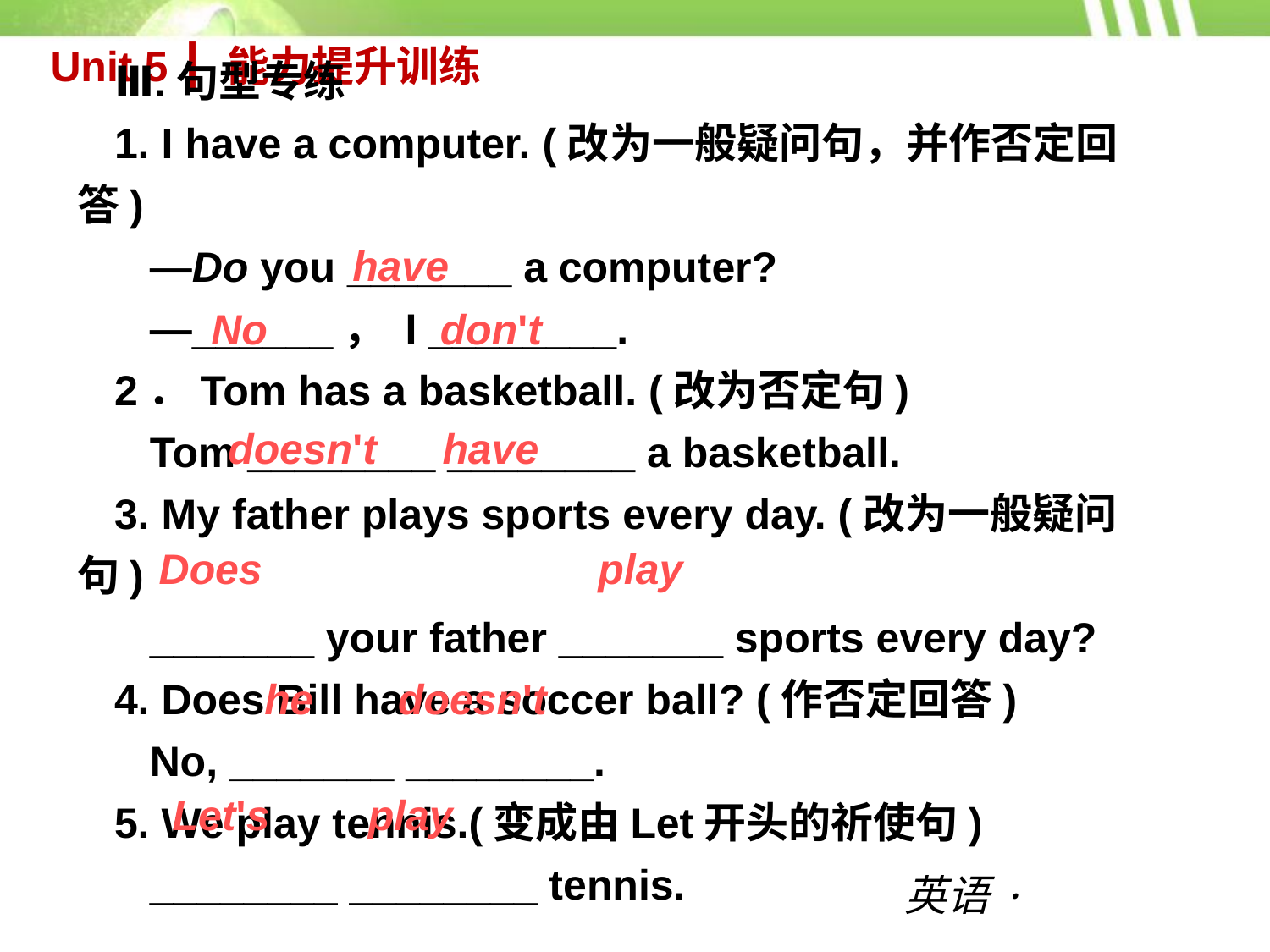

Unit 5 ┃ 能力提升训练
Ⅲ.句型专练
1. I have a computer. (改为一般疑问句，并作否定回答)
   —Do you _______ a computer?
   —______， I ________.
2．Tom has a basketball. (改为否定句)
   Tom ________ ________ a basketball.
3. My father plays sports every day. (改为一般疑问句)
   _______ your father _______ sports every day?
4. Does Bill have a soccer ball? (作否定回答)
   No, _______ ________.
5. We play tennis.(变成由Let开头的祈使句)
   ________ ________ tennis.
have
No
don't
doesn't
have
Does
play
he
doesn't
Let's
play
英语·新课标（RJ）